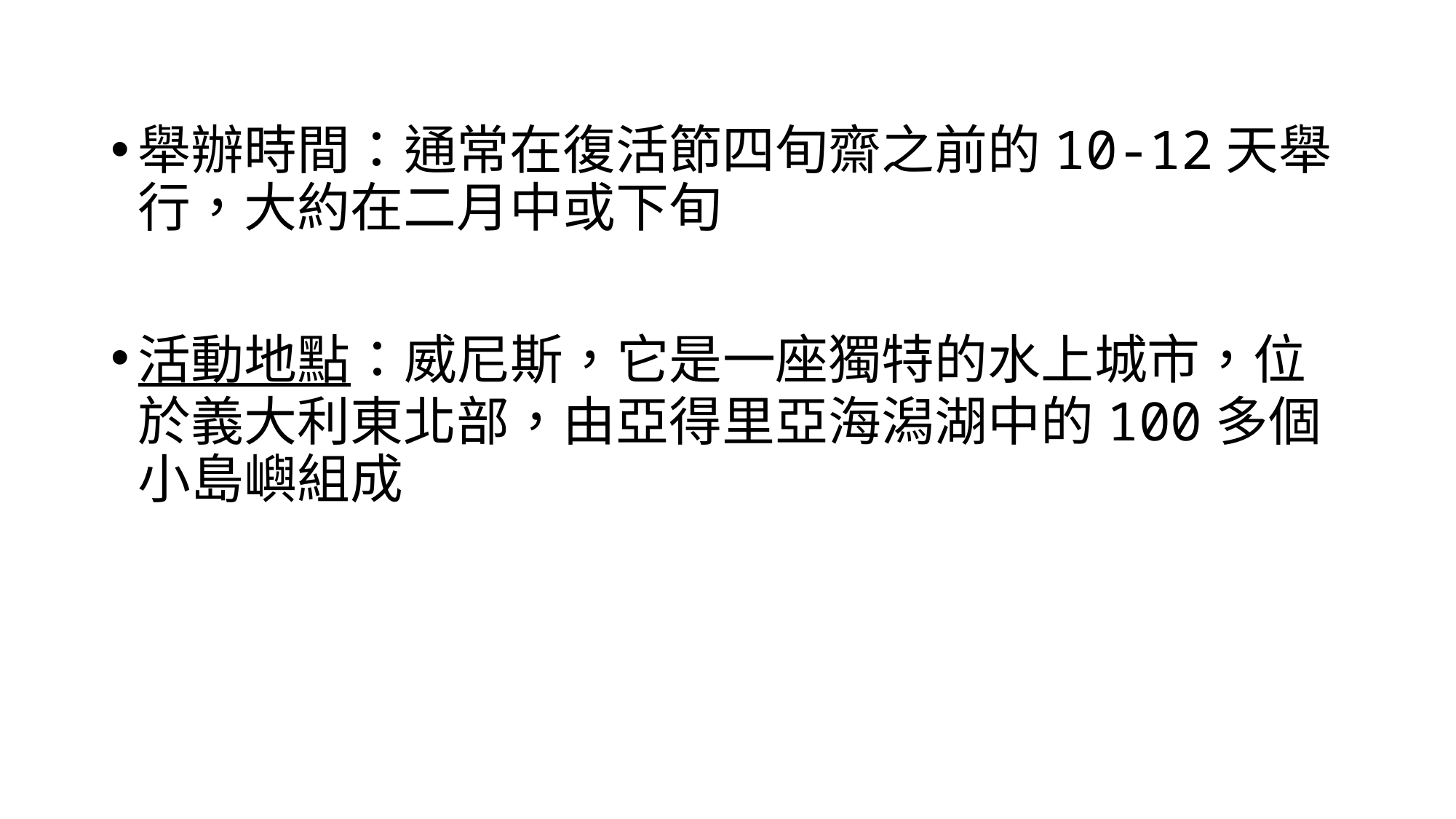

舉辦時間：通常在復活節四旬齋之前的10-12天舉行，大約在二月中或下旬

活動地點：威尼斯，它是一座獨特的水上城市，位於義大利東北部，由亞得里亞海潟湖中的100多個小島嶼組成